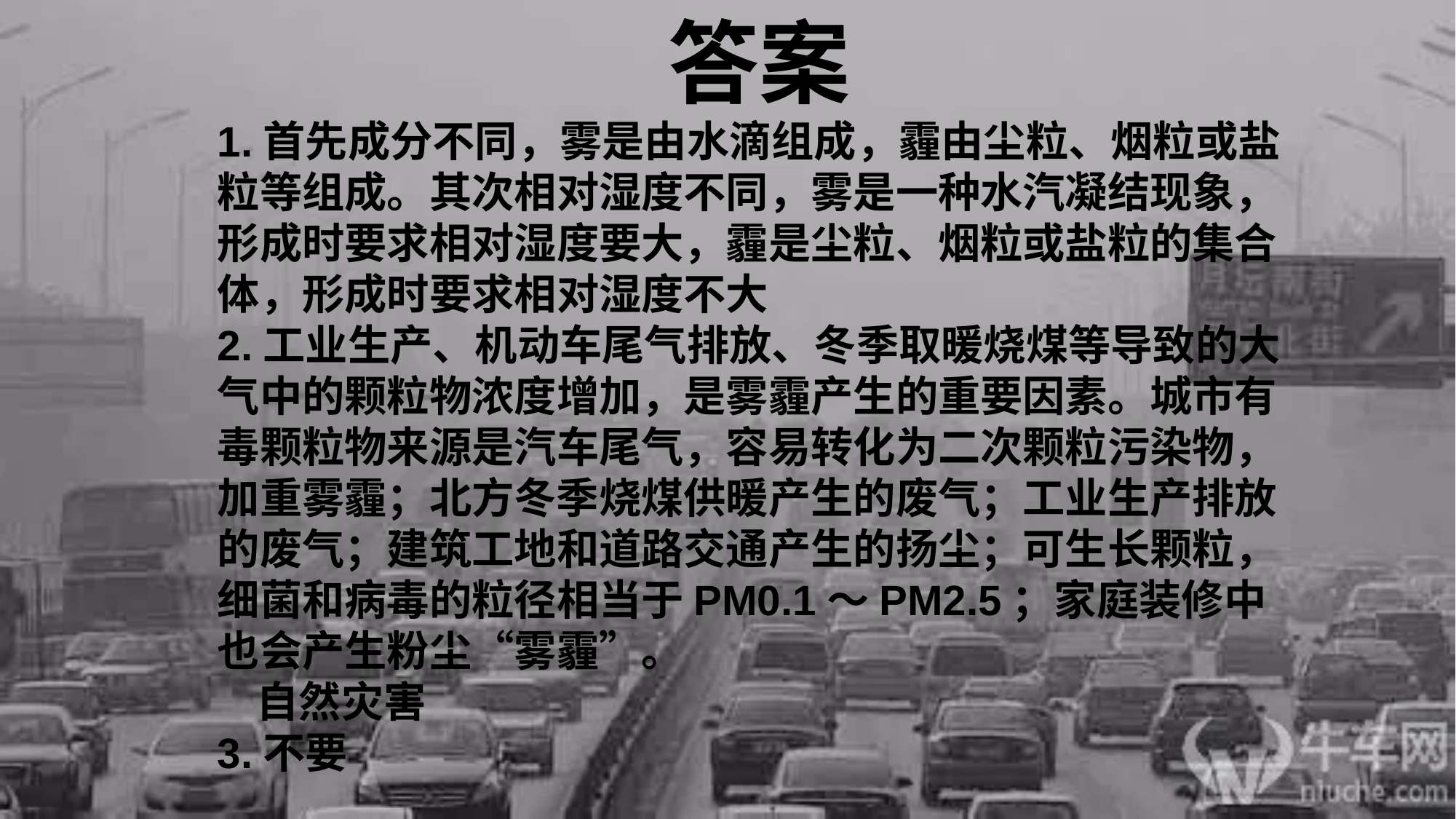

答案
1.首先成分不同，雾是由水滴组成，霾由尘粒、烟粒或盐粒等组成。其次相对湿度不同，雾是一种水汽凝结现象，形成时要求相对湿度要大，霾是尘粒、烟粒或盐粒的集合体，形成时要求相对湿度不大
2.工业生产、机动车尾气排放、冬季取暖烧煤等导致的大气中的颗粒物浓度增加，是雾霾产生的重要因素。城市有毒颗粒物来源是汽车尾气，容易转化为二次颗粒污染物，加重雾霾；北方冬季烧煤供暖产生的废气；工业生产排放的废气；建筑工地和道路交通产生的扬尘；可生长颗粒，细菌和病毒的粒径相当于PM0.1～PM2.5；家庭装修中也会产生粉尘“雾霾”。
   自然灾害
3.不要